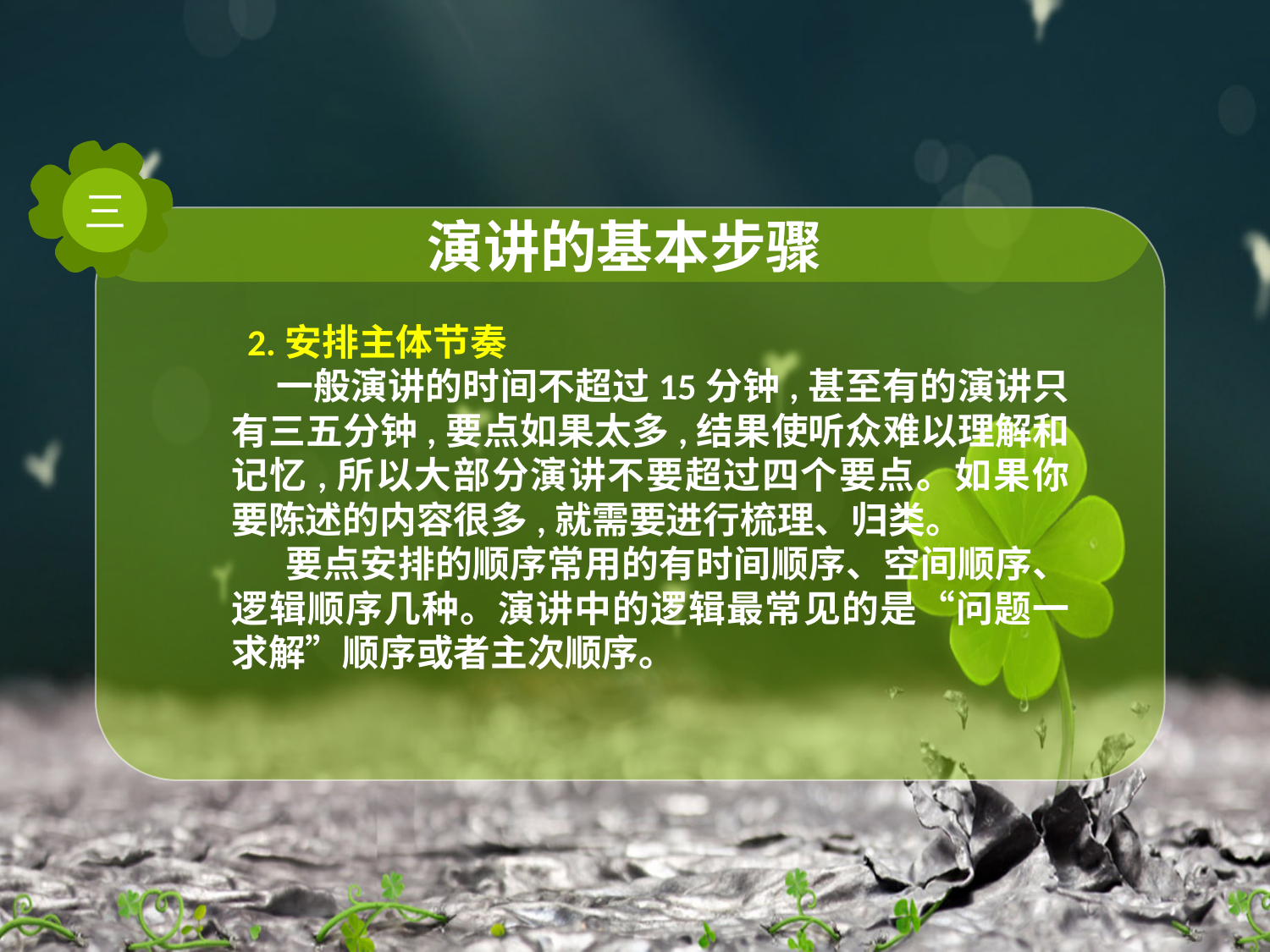

三

演讲的基本步骤
 2.安排主体节奏
    一般演讲的时间不超过15分钟,甚至有的演讲只有三五分钟,要点如果太多,结果使听众难以理解和记忆,所以大部分演讲不要超过四个要点。如果你要陈述的内容很多,就需要进行梳理、归类。
    要点安排的顺序常用的有时间顺序、空间顺序、逻辑顺序几种。演讲中的逻辑最常见的是“问题一求解”顺序或者主次顺序。